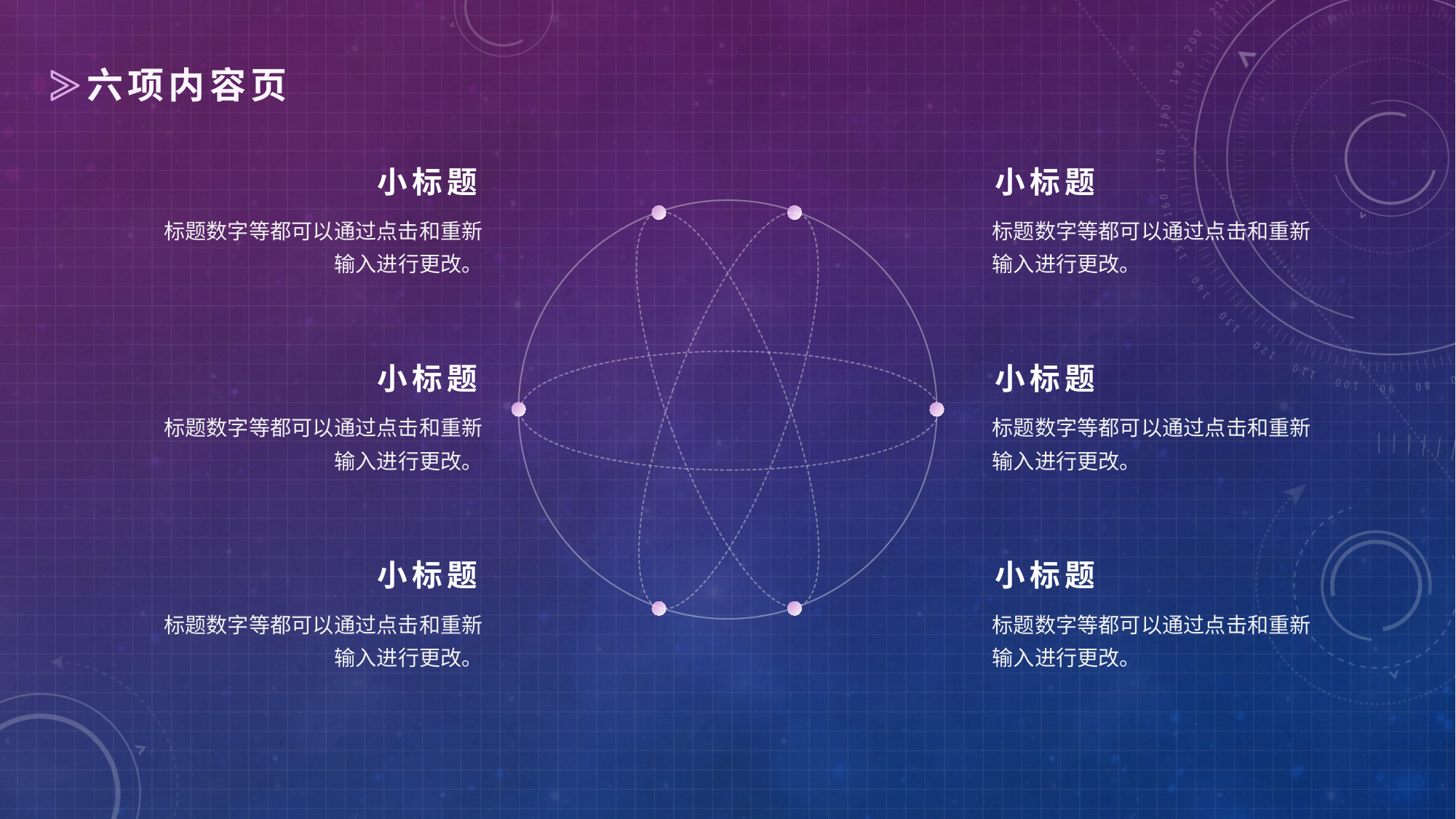

六项内容页
小标题
小标题

标题数字等都可以通过点击和重新输入进行更改。
标题数字等都可以通过点击和重新输入进行更改。

小标题
小标题
标题数字等都可以通过点击和重新输入进行更改。
标题数字等都可以通过点击和重新输入进行更改。

小标题
小标题
标题数字等都可以通过点击和重新输入进行更改。
标题数字等都可以通过点击和重新输入进行更改。